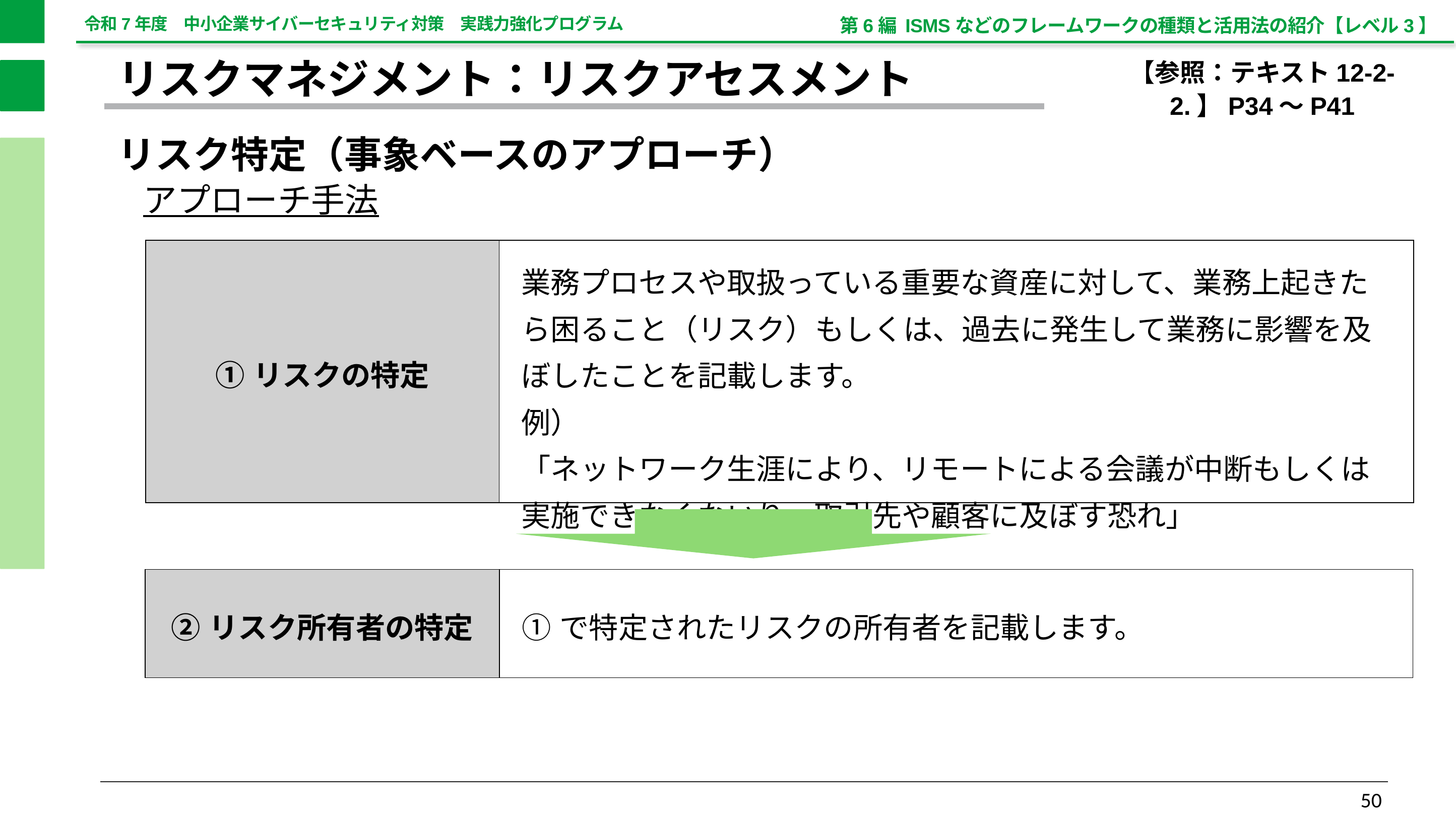

第6編 ISMSなどのフレームワークの種類と活用法の紹介【レベル3】
【参照：テキスト12-2-2.】P34～P41
リスクマネジメント：リスクアセスメント
リスク特定（事象ベースのアプローチ）
アプローチ手法

| ①リスクの特定 | 業務プロセスや取扱っている重要な資産に対して、業務上起きたら困ること（リスク）もしくは、過去に発生して業務に影響を及ぼしたことを記載します。 例） 「ネットワーク生涯により、リモートによる会議が中断もしくは実施できなくないり、取引先や顧客に及ぼす恐れ」 |
| --- | --- |

| ②リスク所有者の特定 | ①で特定されたリスクの所有者を記載します。 |
| --- | --- |